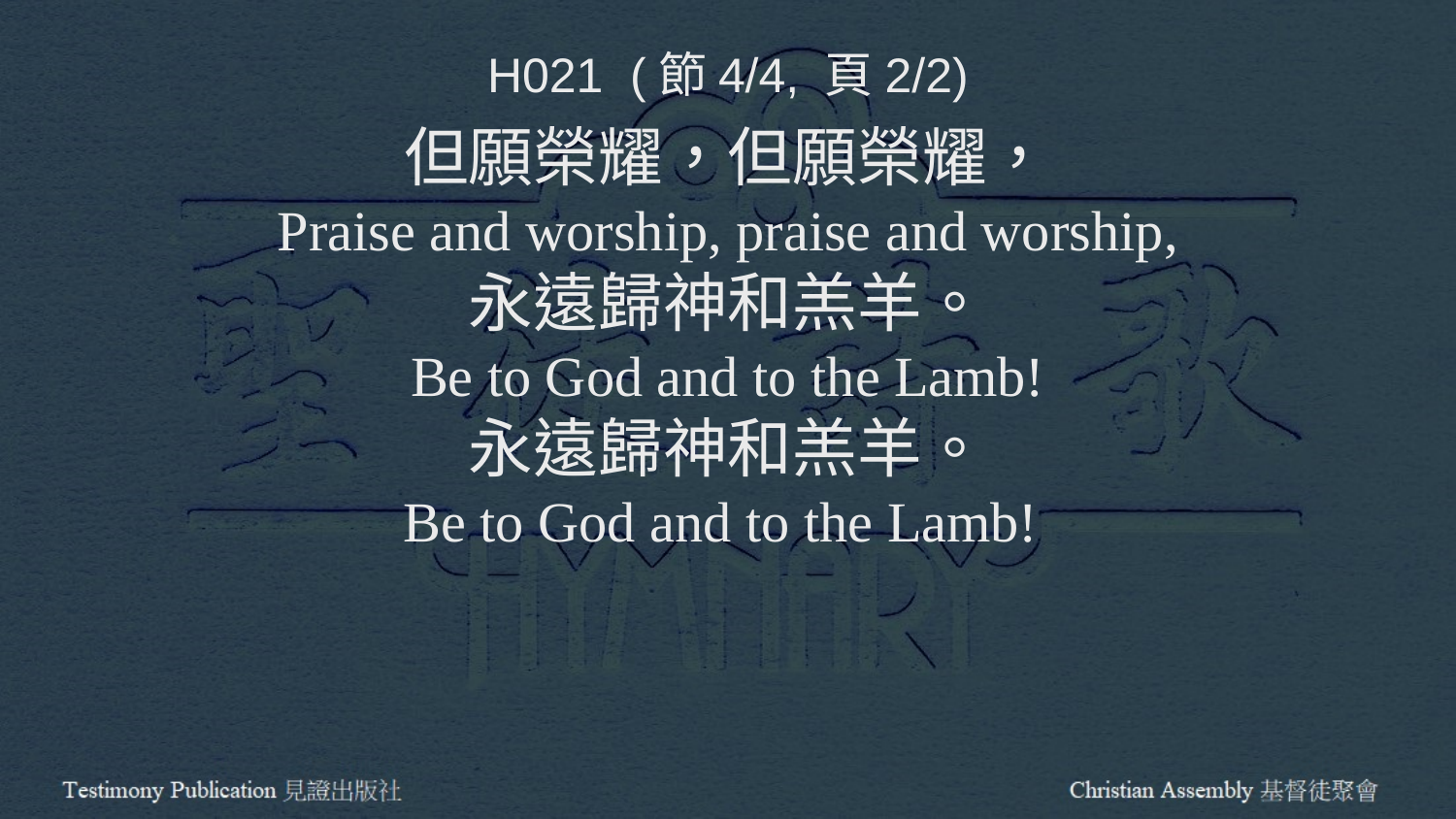

H021  (節4/4, 頁2/2)
但願榮耀，但願榮耀，
Praise and worship, praise and worship,
永遠歸神和羔羊。
Be to God and to the Lamb!
永遠歸神和羔羊。
Be to God and to the Lamb!